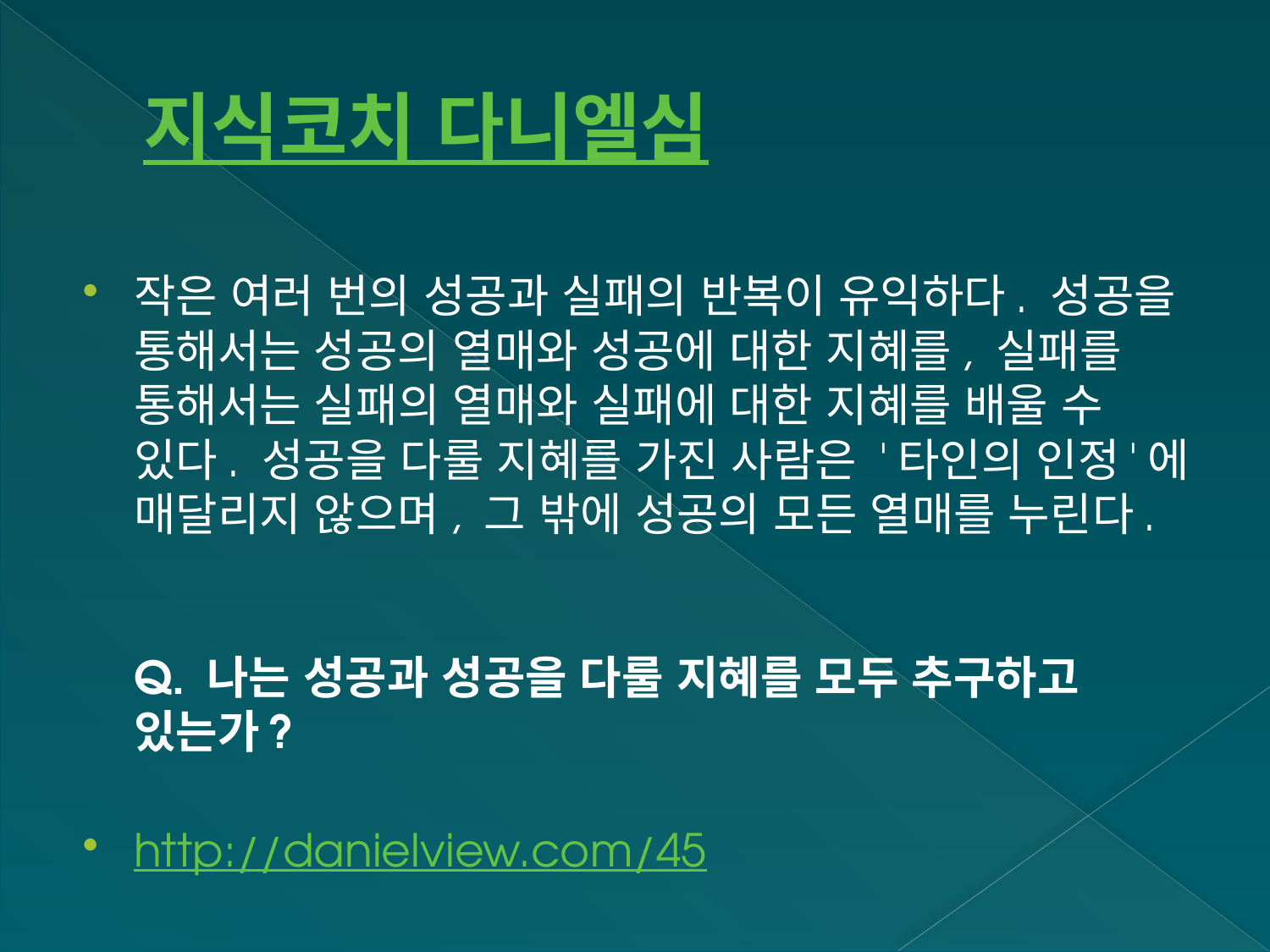

# 지식코치 다니엘심
작은 여러 번의 성공과 실패의 반복이 유익하다. 성공을 통해서는 성공의 열매와 성공에 대한 지혜를, 실패를 통해서는 실패의 열매와 실패에 대한 지혜를 배울 수 있다. 성공을 다룰 지혜를 가진 사람은 '타인의 인정'에 매달리지 않으며, 그 밖에 성공의 모든 열매를 누린다.  
Q. 나는 성공과 성공을 다룰 지혜를 모두 추구하고 있는가?
http://danielview.com/45